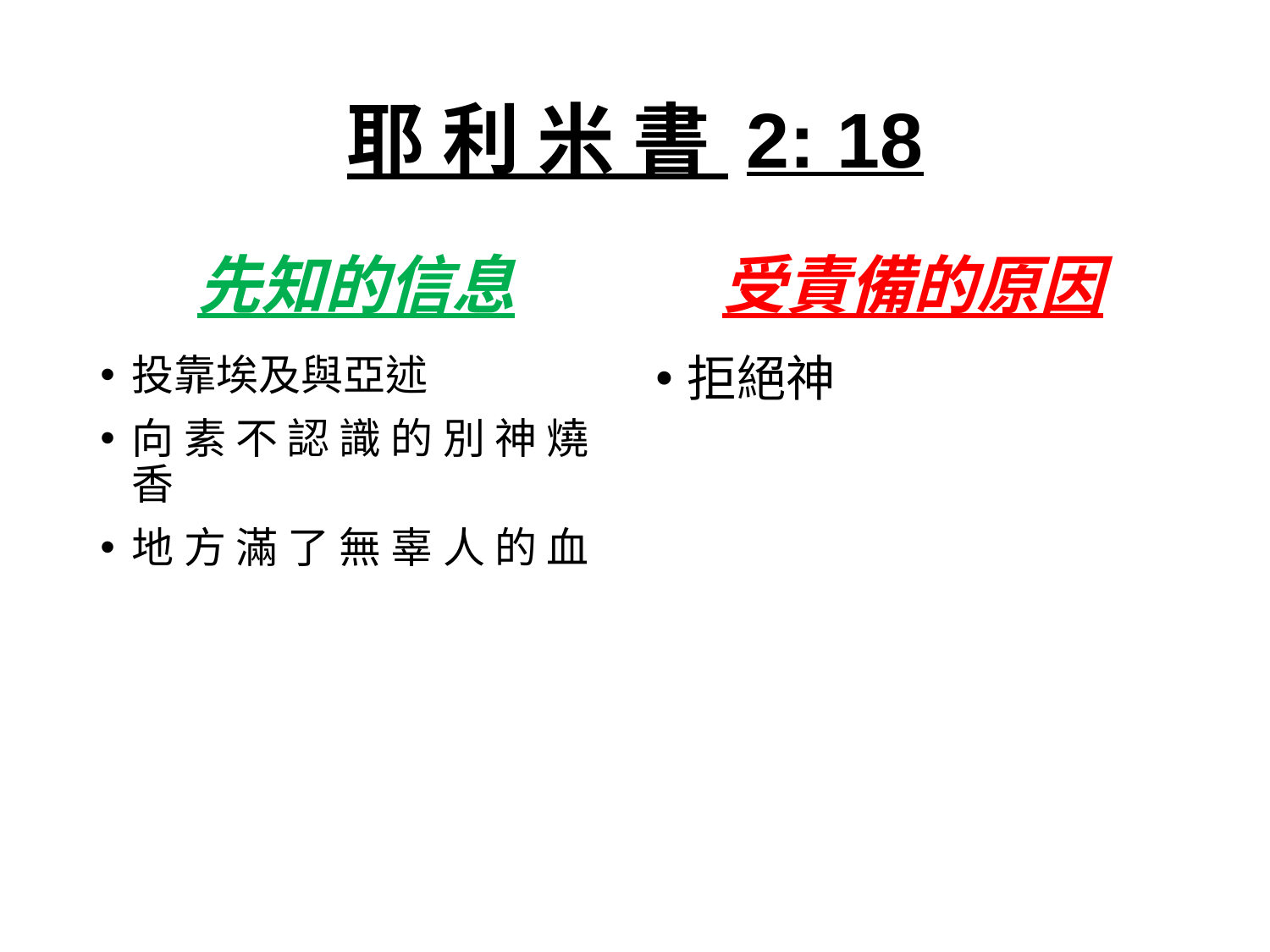

# 耶 利 米 書 2: 18
先知的信息
受責備的原因
投靠埃及與亞述
向 素 不 認 識 的 別 神 燒 香
地 方 滿 了 無 辜 人 的 血
拒絕神